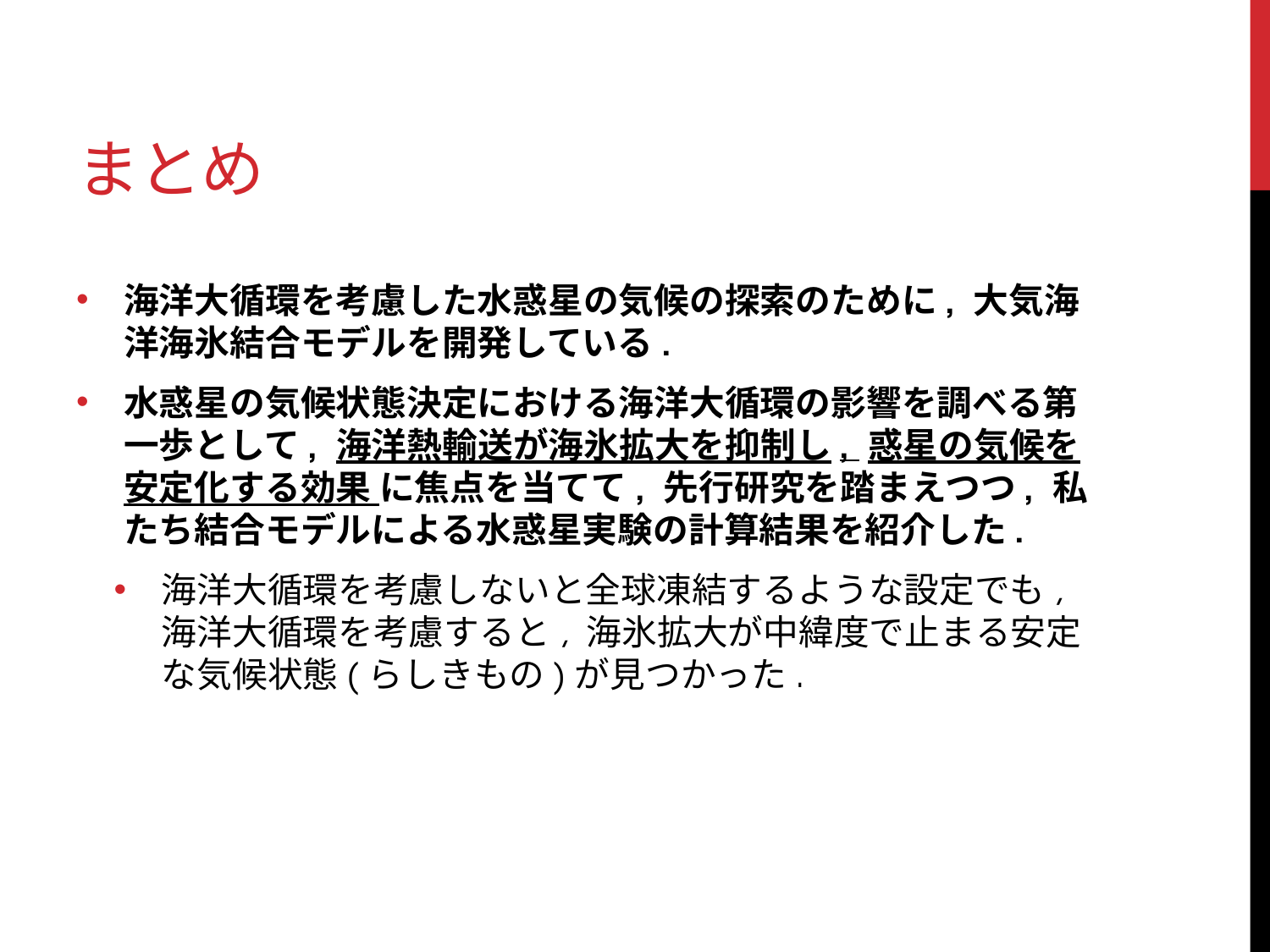

# まとめ

海洋大循環を考慮した水惑星の気候の探索のために, 大気海洋海氷結合モデルを開発している.
水惑星の気候状態決定における海洋大循環の影響を調べる第一歩として, 海洋熱輸送が海氷拡大を抑制し, 惑星の気候を安定化する効果 に焦点を当てて, 先行研究を踏まえつつ, 私たち結合モデルによる水惑星実験の計算結果を紹介した.
海洋大循環を考慮しないと全球凍結するような設定でも, 海洋大循環を考慮すると, 海氷拡大が中緯度で止まる安定な気候状態(らしきもの)が見つかった.